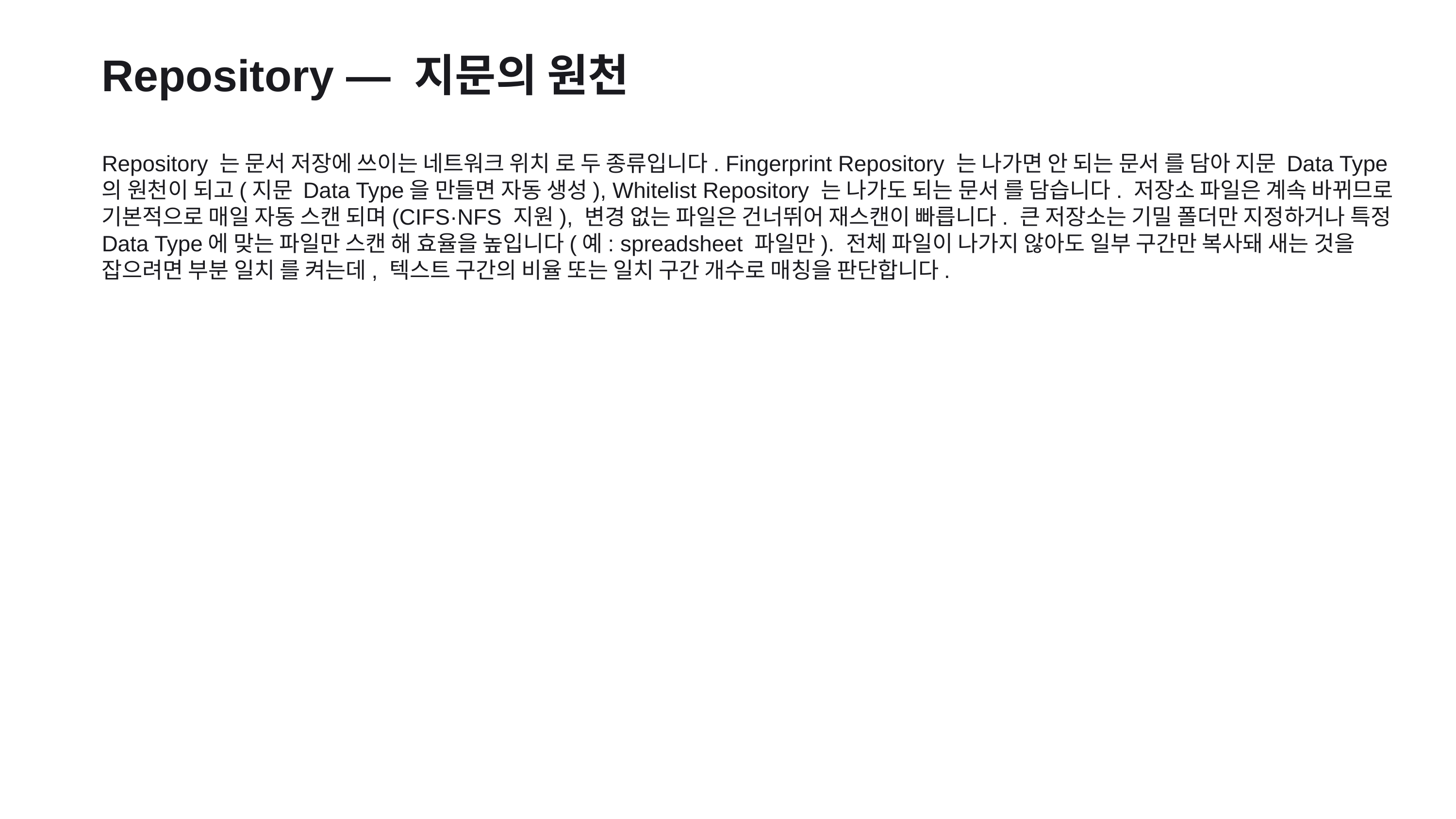

Repository — 지문의 원천
Repository 는 문서 저장에 쓰이는 네트워크 위치 로 두 종류입니다. Fingerprint Repository 는 나가면 안 되는 문서 를 담아 지문 Data Type의 원천이 되고(지문 Data Type을 만들면 자동 생성), Whitelist Repository 는 나가도 되는 문서 를 담습니다. 저장소 파일은 계속 바뀌므로 기본적으로 매일 자동 스캔 되며(CIFS·NFS 지원), 변경 없는 파일은 건너뛰어 재스캔이 빠릅니다. 큰 저장소는 기밀 폴더만 지정하거나 특정 Data Type에 맞는 파일만 스캔 해 효율을 높입니다(예: spreadsheet 파일만). 전체 파일이 나가지 않아도 일부 구간만 복사돼 새는 것을 잡으려면 부분 일치 를 켜는데, 텍스트 구간의 비율 또는 일치 구간 개수로 매칭을 판단합니다.